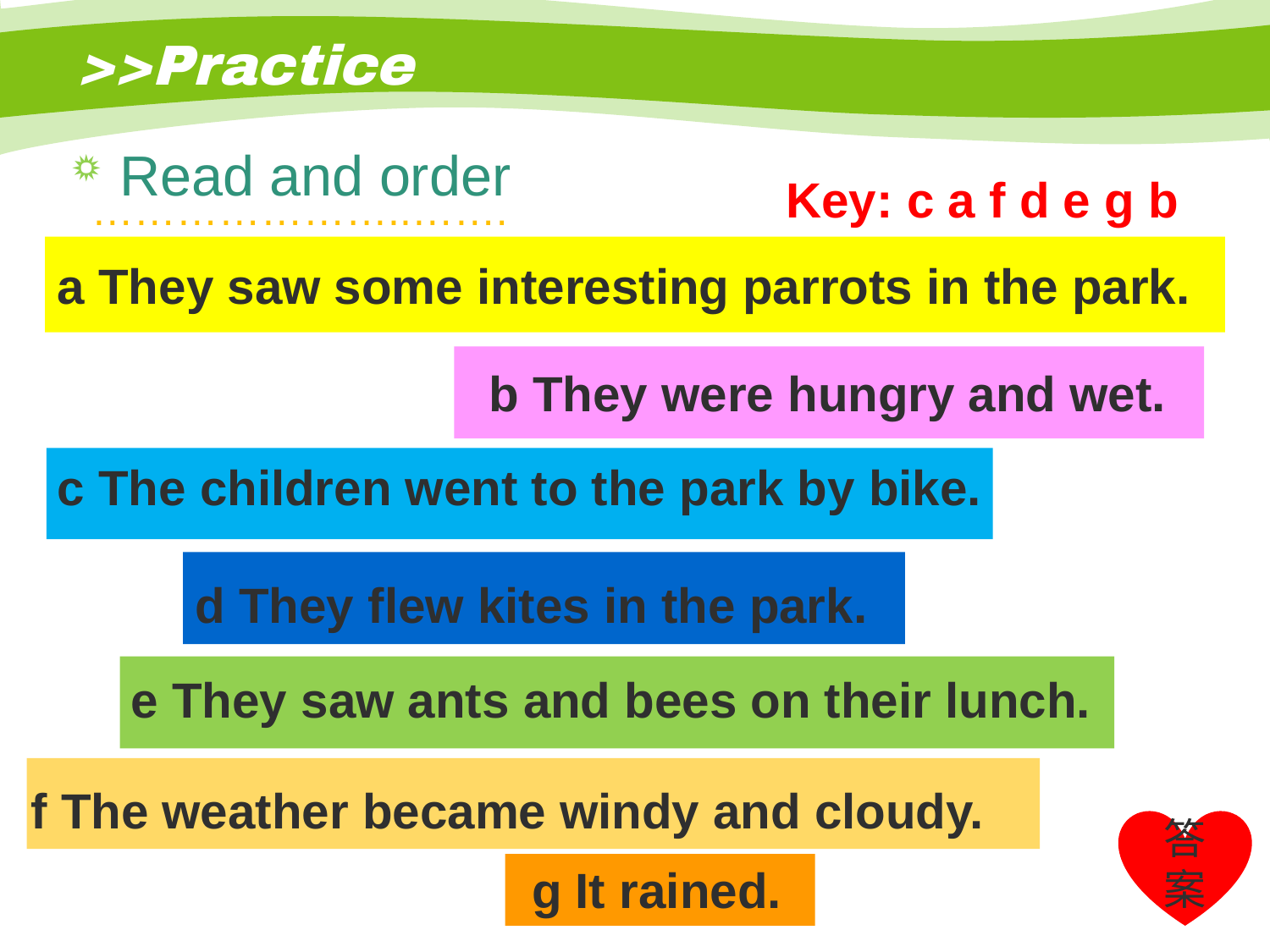

# >>Practice
Read and order
…………………..…….
Key: c a f d e g b

a They saw some interesting parrots in the park.

b They were hungry and wet.

c The children went to the park by bike.

d They flew kites in the park.

e They saw ants and bees on their lunch.

f The weather became windy and cloudy.
答案
g It rained.